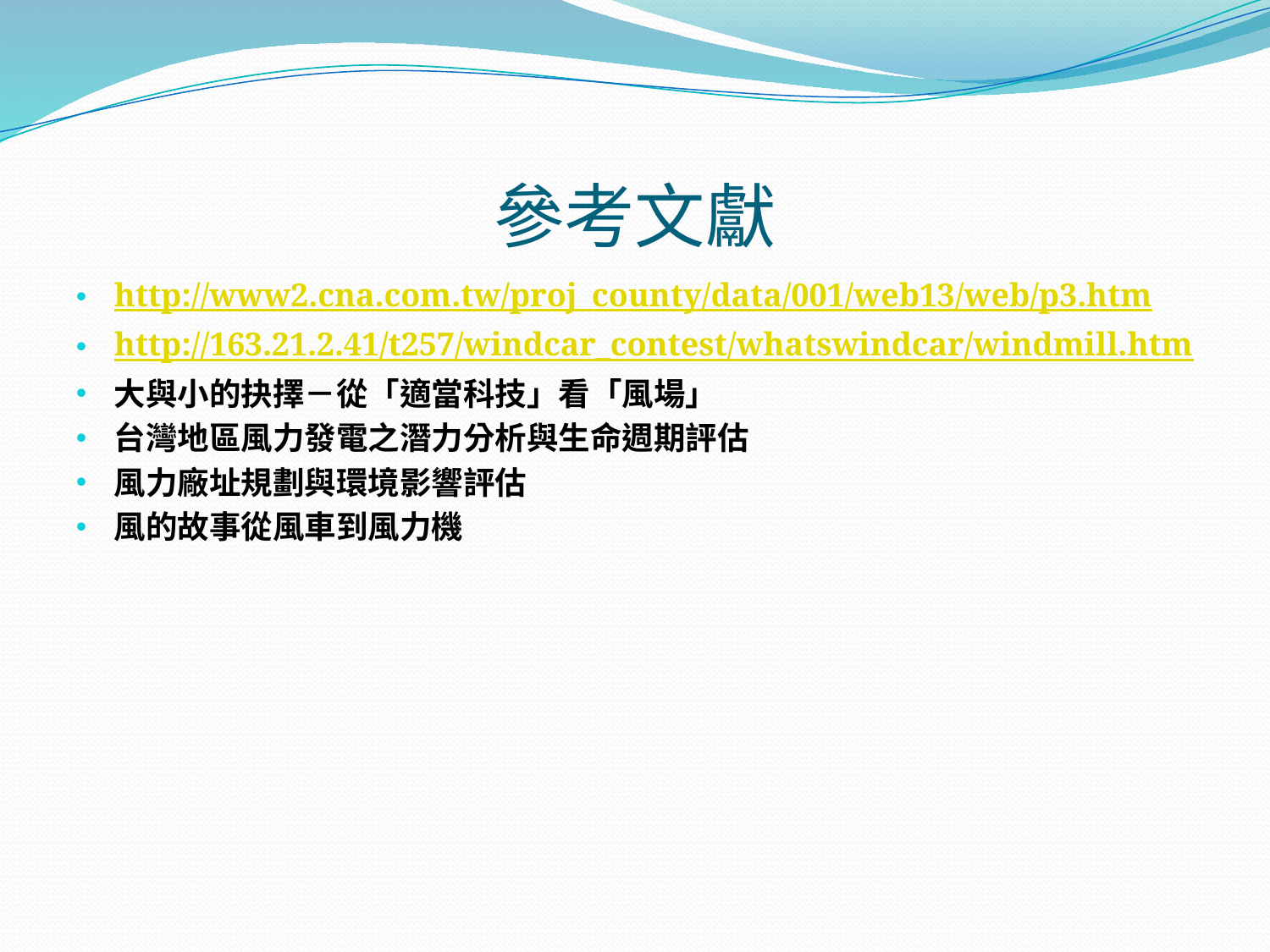

# 參考文獻
http://www2.cna.com.tw/proj_county/data/001/web13/web/p3.htm
http://163.21.2.41/t257/windcar_contest/whatswindcar/windmill.htm
大與小的抉擇－從「適當科技」看「風場」
台灣地區風力發電之潛力分析與生命週期評估
風力廠址規劃與環境影響評估
風的故事從風車到風力機